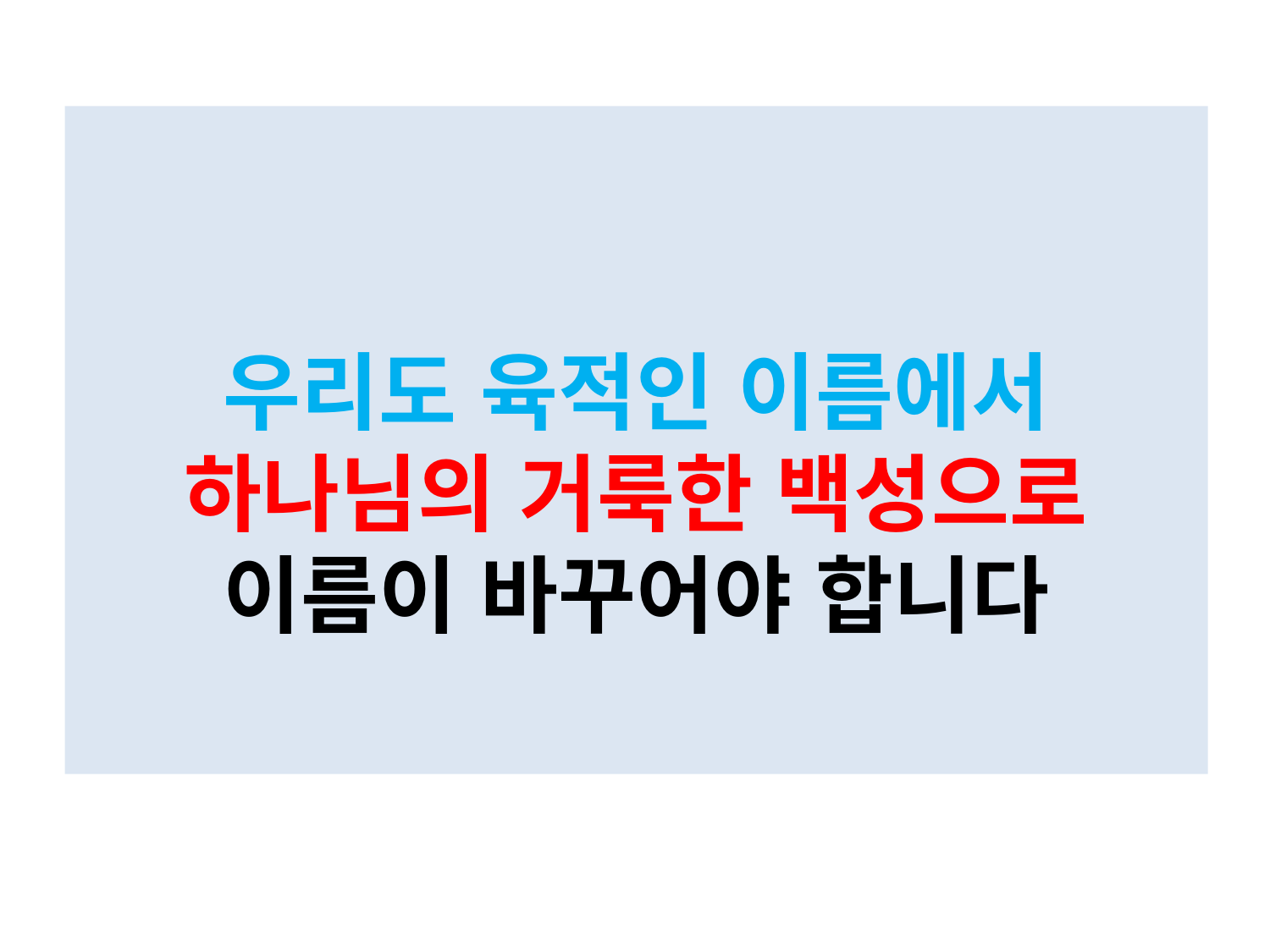

# 우리도 육적인 이름에서 하나님의 거룩한 백성으로 이름이 바꾸어야 합니다